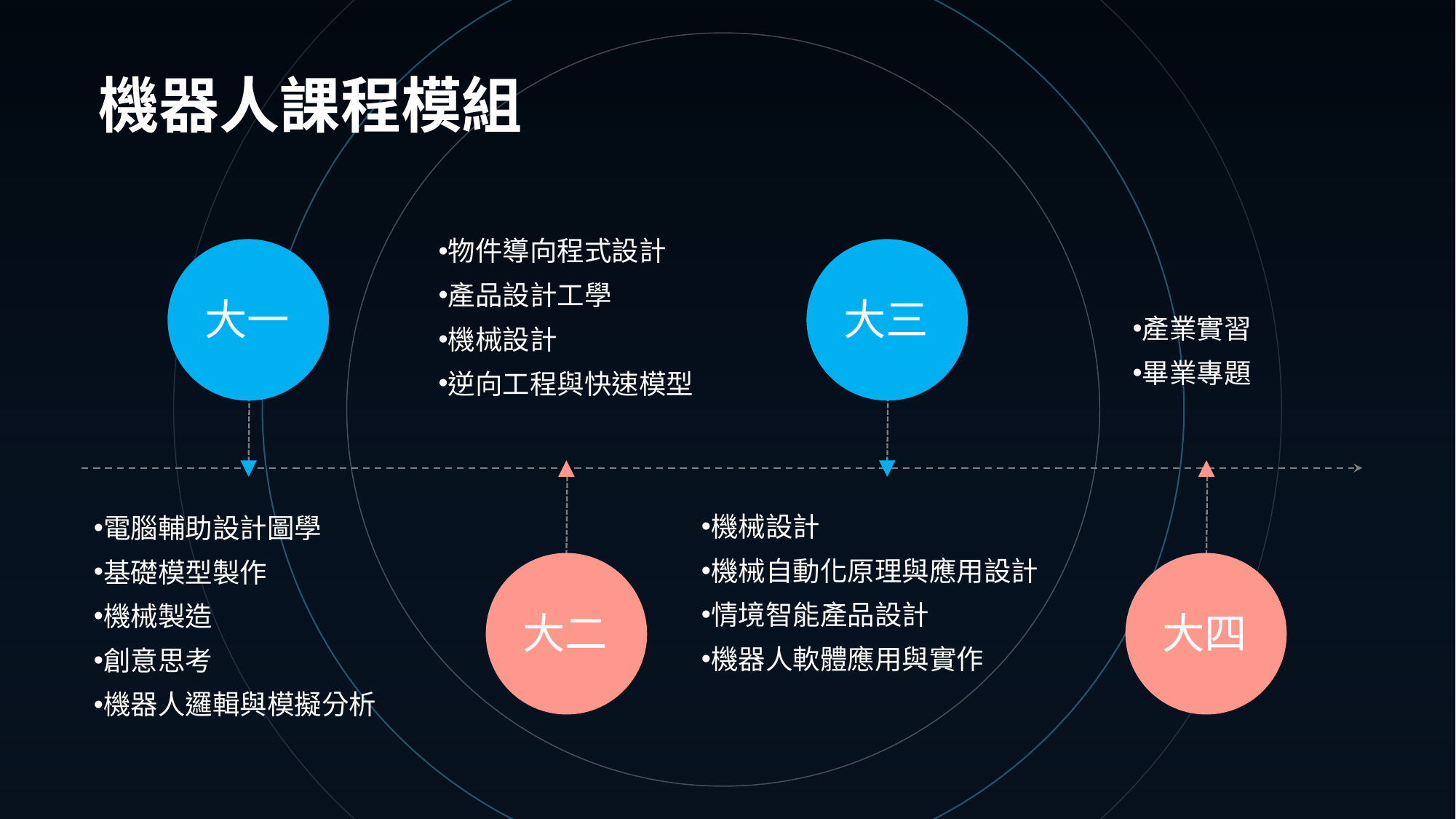

機器人課程模組
物件導向程式設計
產品設計工學
機械設計
逆向工程與快速模型

大一

大三
產業實習
畢業專題

機械設計
機械自動化原理與應用設計
情境智能產品設計
機器人軟體應用與實作
電腦輔助設計圖學
基礎模型製作
機械製造
創意思考
機器人邏輯與模擬分析

大二

大四